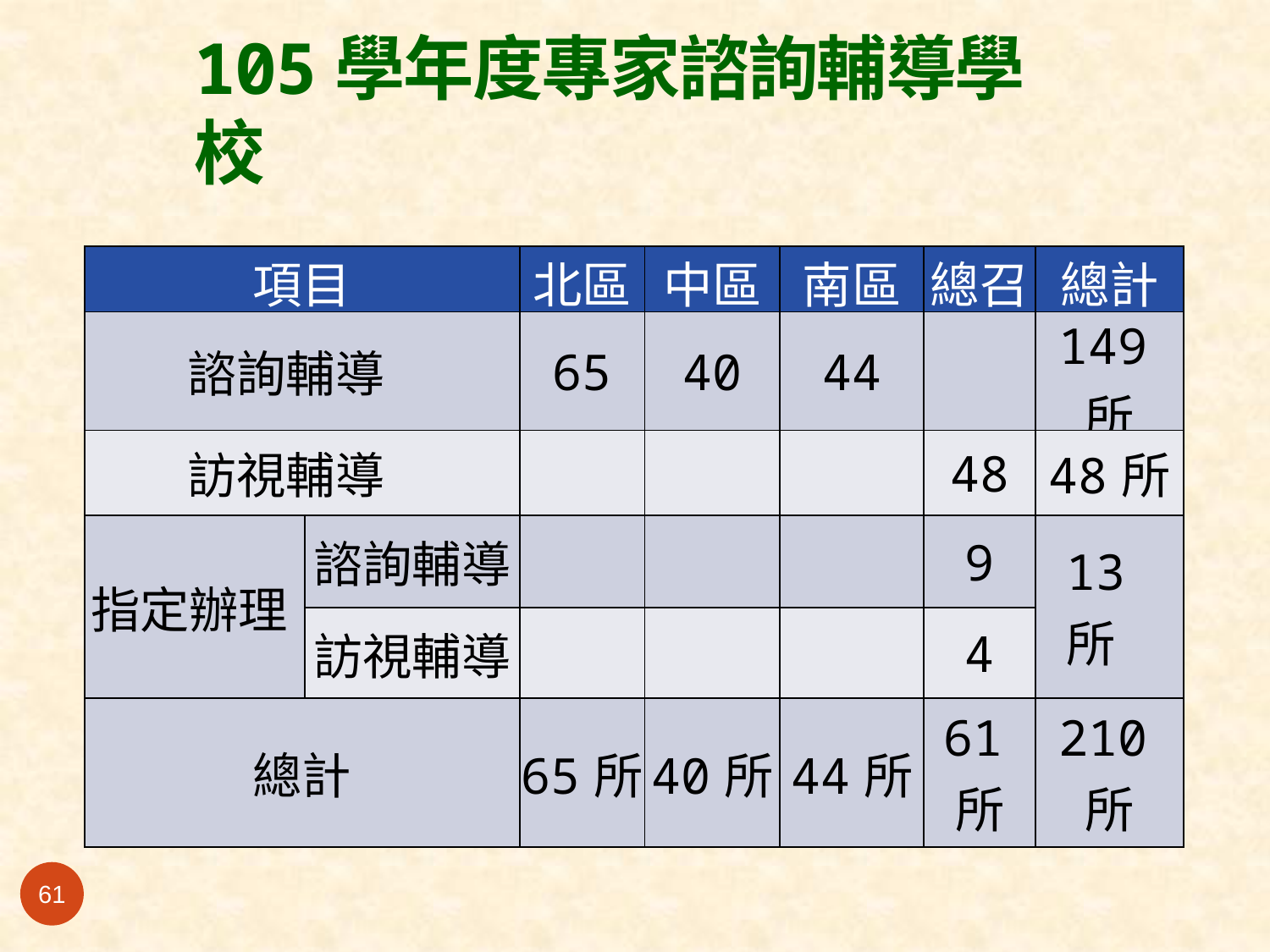

# 105學年度專家諮詢輔導學校
| 項目 |  | 北區 | 中區 | 南區 | 總召 | 總計 |
| --- | --- | --- | --- | --- | --- | --- |
| 諮詢輔導 |  | 65 | 40 | 44 |  | 149所 |
| 訪視輔導 |  |  |  |  | 48 | 48所 |
| 指定辦理 | 諮詢輔導 |  |  |  | 9 | 13所 |
|  | 訪視輔導 |  |  |  | 4 |  |
| 總計 |  | 65所 | 40所 | 44所 | 61所 | 210所 |
61